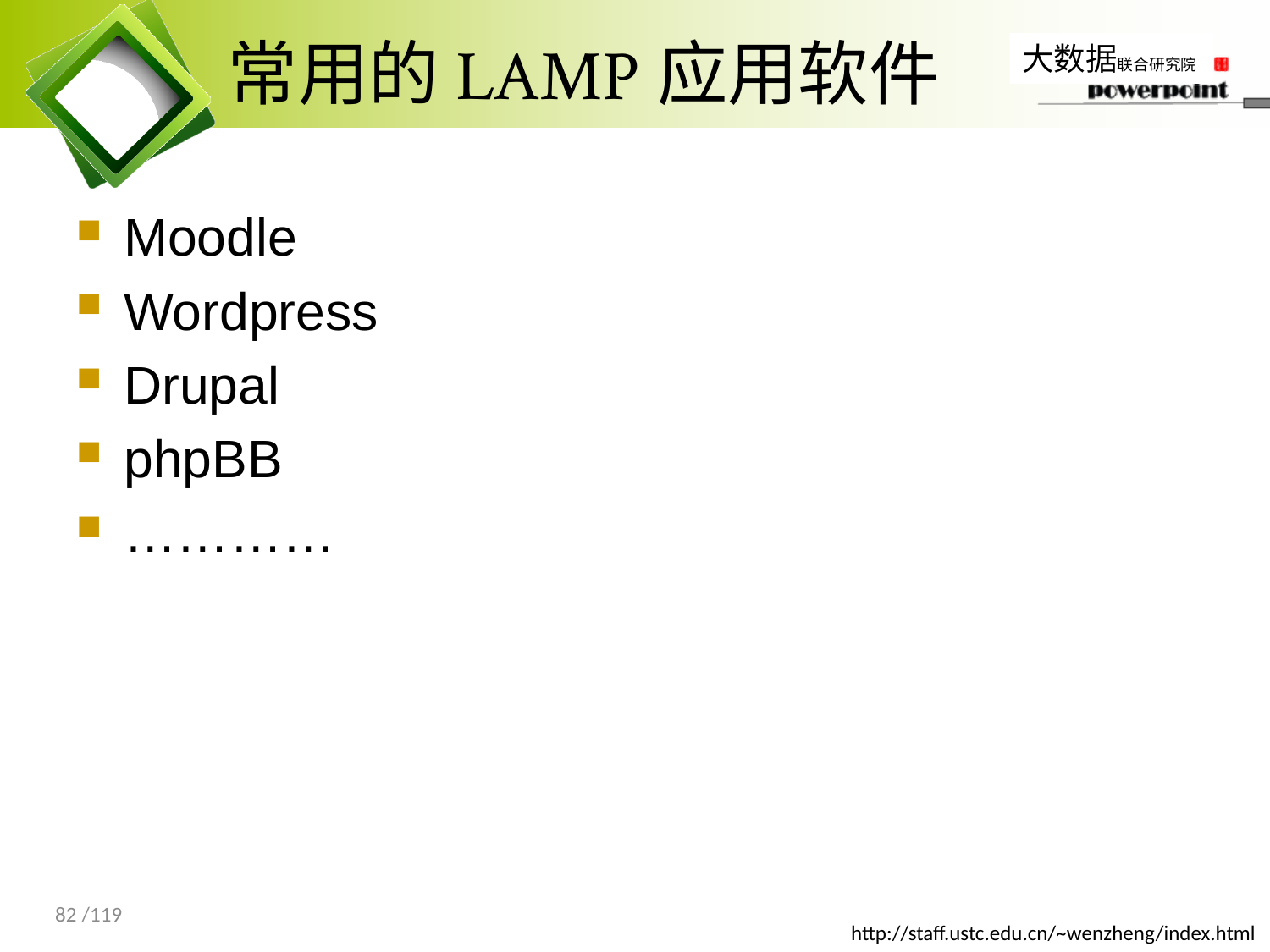

# 常用的LAMP应用软件

Moodle
Wordpress
Drupal
phpBB
…………
82